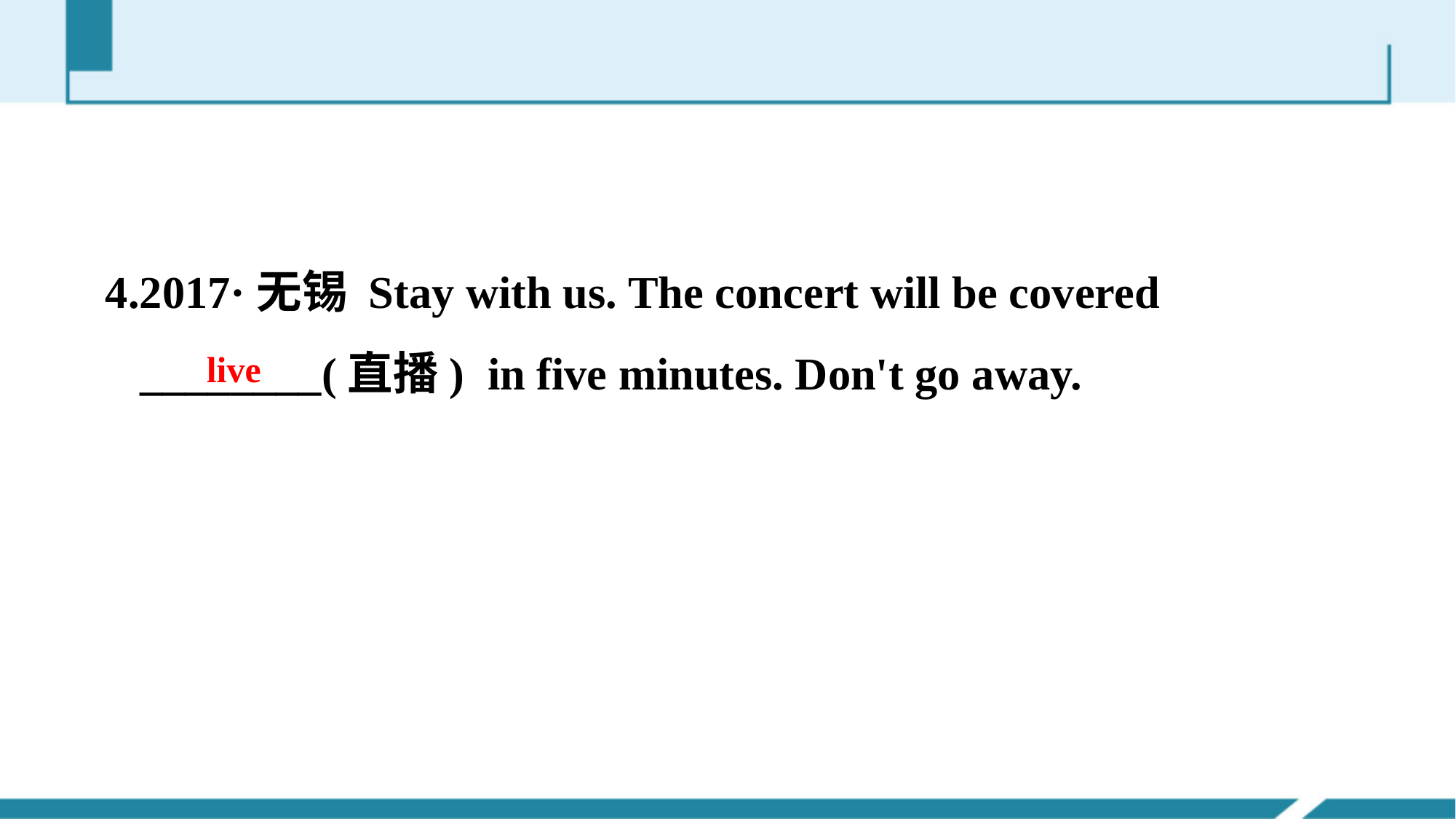

4.2017·无锡 Stay with us. The concert will be covered
   ________(直播)  in five minutes. Don't go away.
live